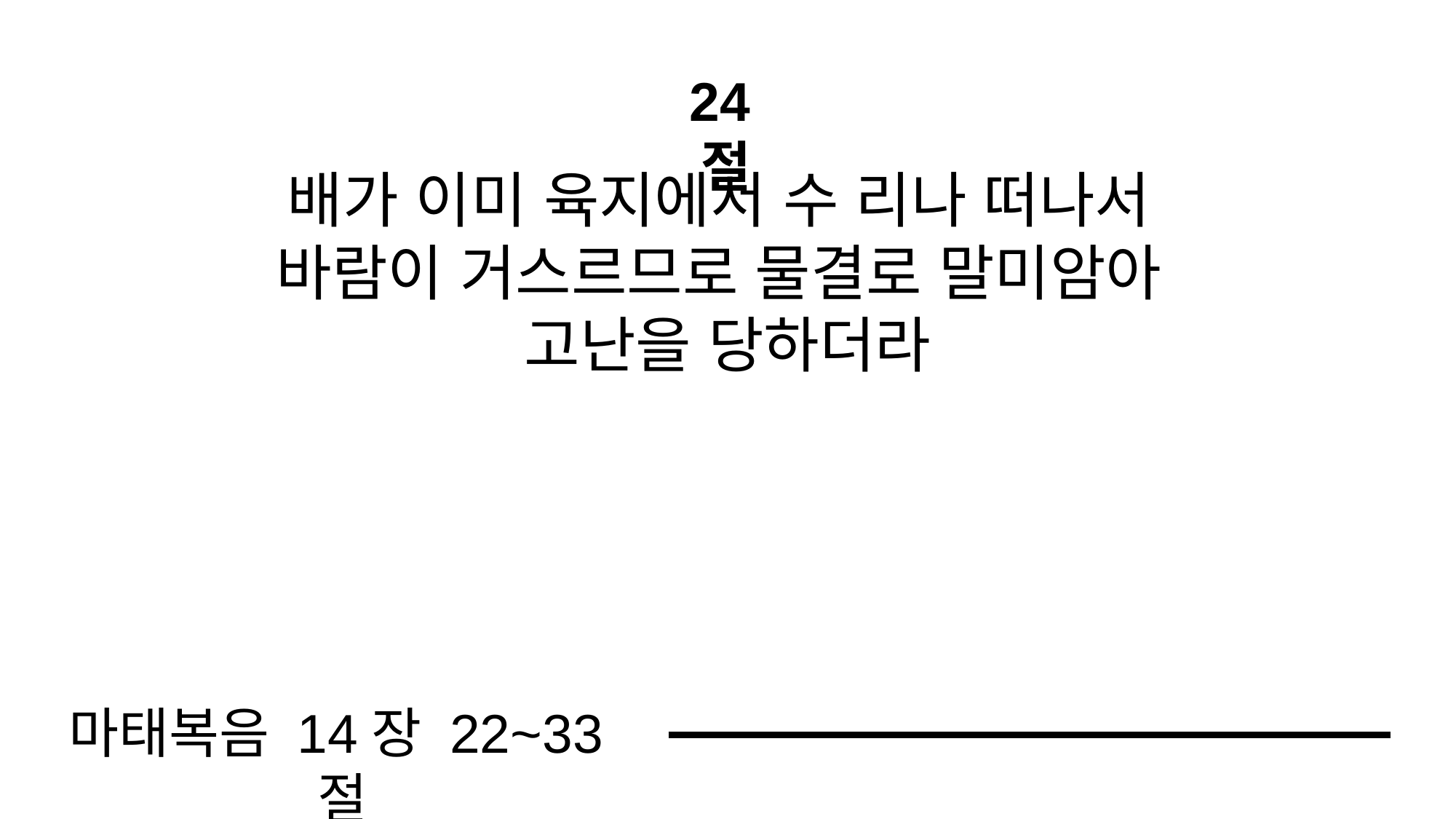

24절
배가 이미 육지에서 수 리나 떠나서
바람이 거스르므로 물결로 말미암아
고난을 당하더라
마태복음 14장 22~33절